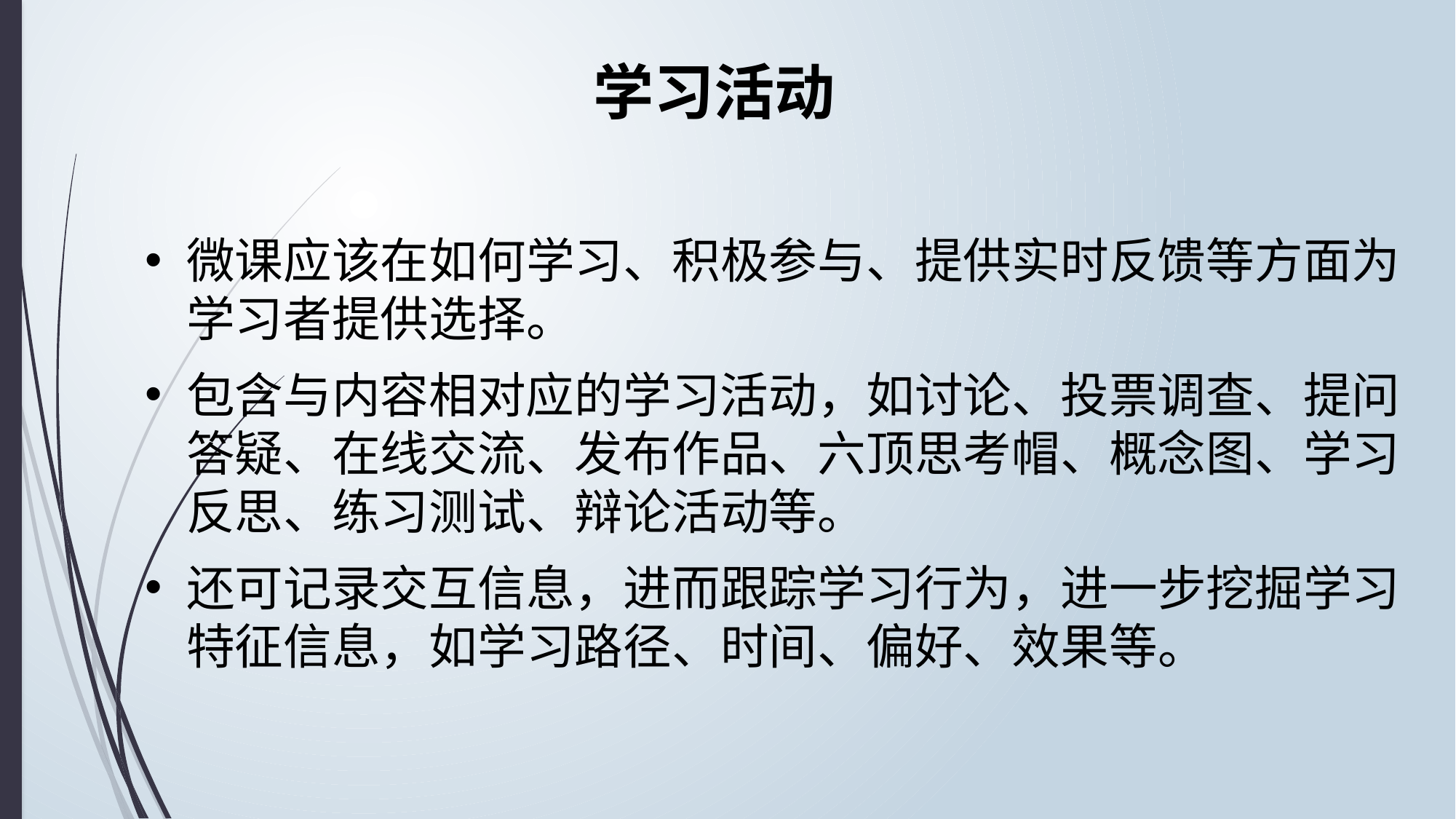

学习活动
微课应该在如何学习、积极参与、提供实时反馈等方面为学习者提供选择。
包含与内容相对应的学习活动，如讨论、投票调查、提问答疑、在线交流、发布作品、六顶思考帽、概念图、学习反思、练习测试、辩论活动等。
还可记录交互信息，进而跟踪学习行为，进一步挖掘学习特征信息，如学习路径、时间、偏好、效果等。